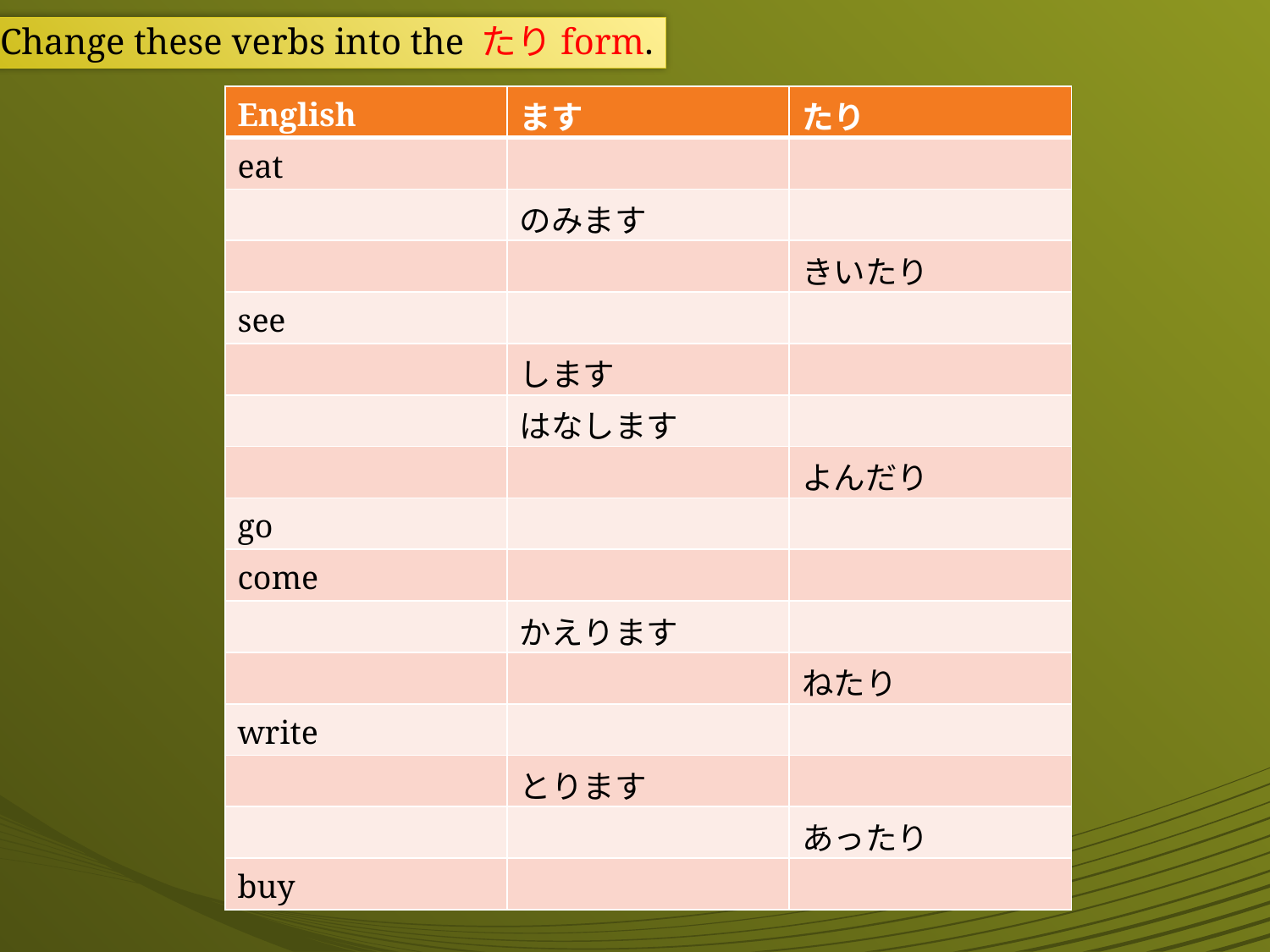

Change these verbs into the たりform.
| English | ます | たり |
| --- | --- | --- |
| eat |  |  |
|  | のみます |  |
|  |  | きいたり |
| see |  |  |
|  | します |  |
|  | はなします |  |
|  |  | よんだり |
| go |  |  |
| come |  |  |
|  | かえります |  |
|  |  | ねたり |
| write |  |  |
|  | とります |  |
|  |  | あったり |
| buy |  |  |